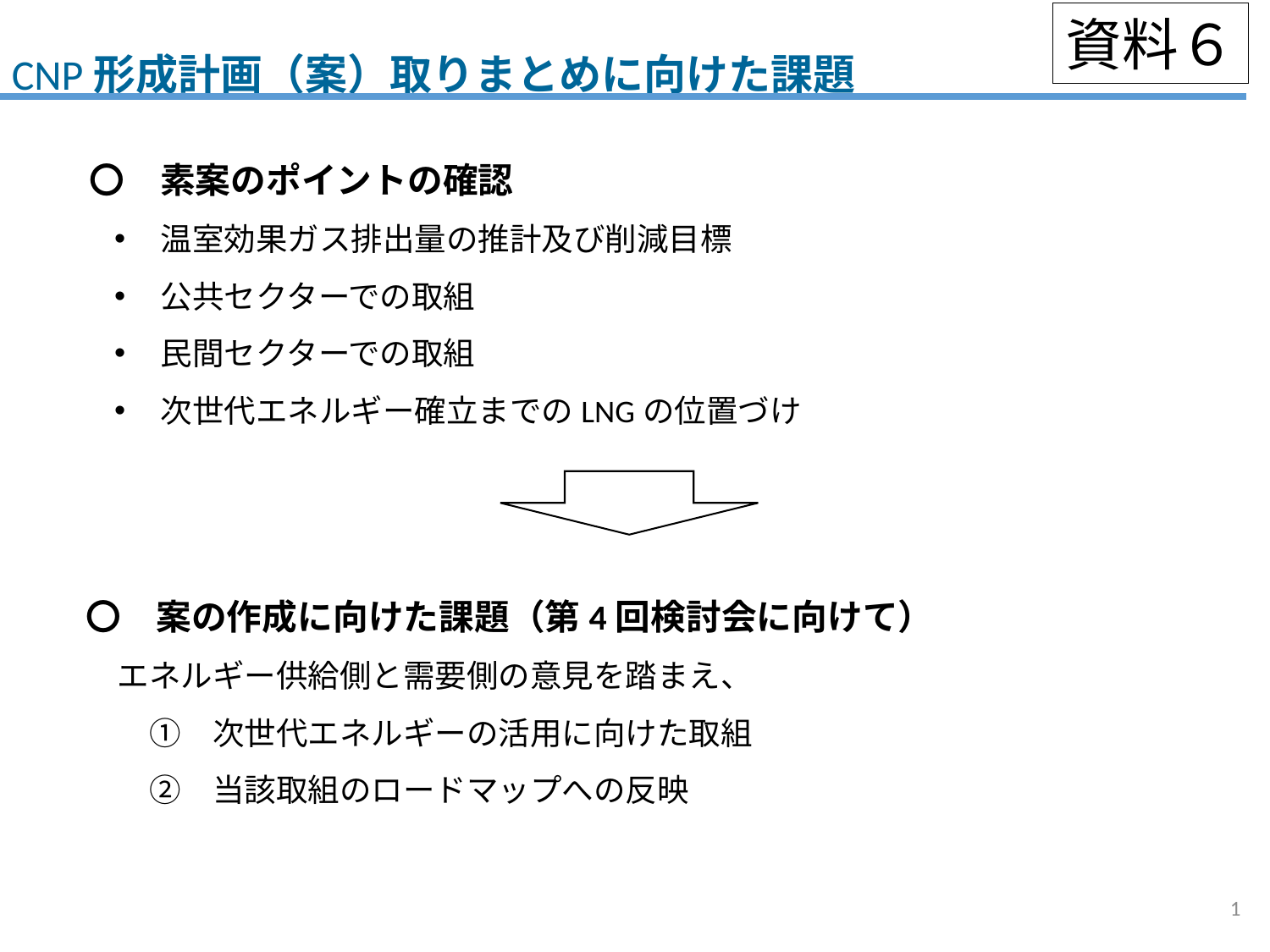

資料６
CNP形成計画（案）取りまとめに向けた課題
〇　素案のポイントの確認
　温室効果ガス排出量の推計及び削減目標
　公共セクターでの取組
　民間セクターでの取組
　次世代エネルギー確立までのLNGの位置づけ

〇　案の作成に向けた課題（第4回検討会に向けて）
　エネルギー供給側と需要側の意見を踏まえ、
　　①　次世代エネルギーの活用に向けた取組
　　②　当該取組のロードマップへの反映

1